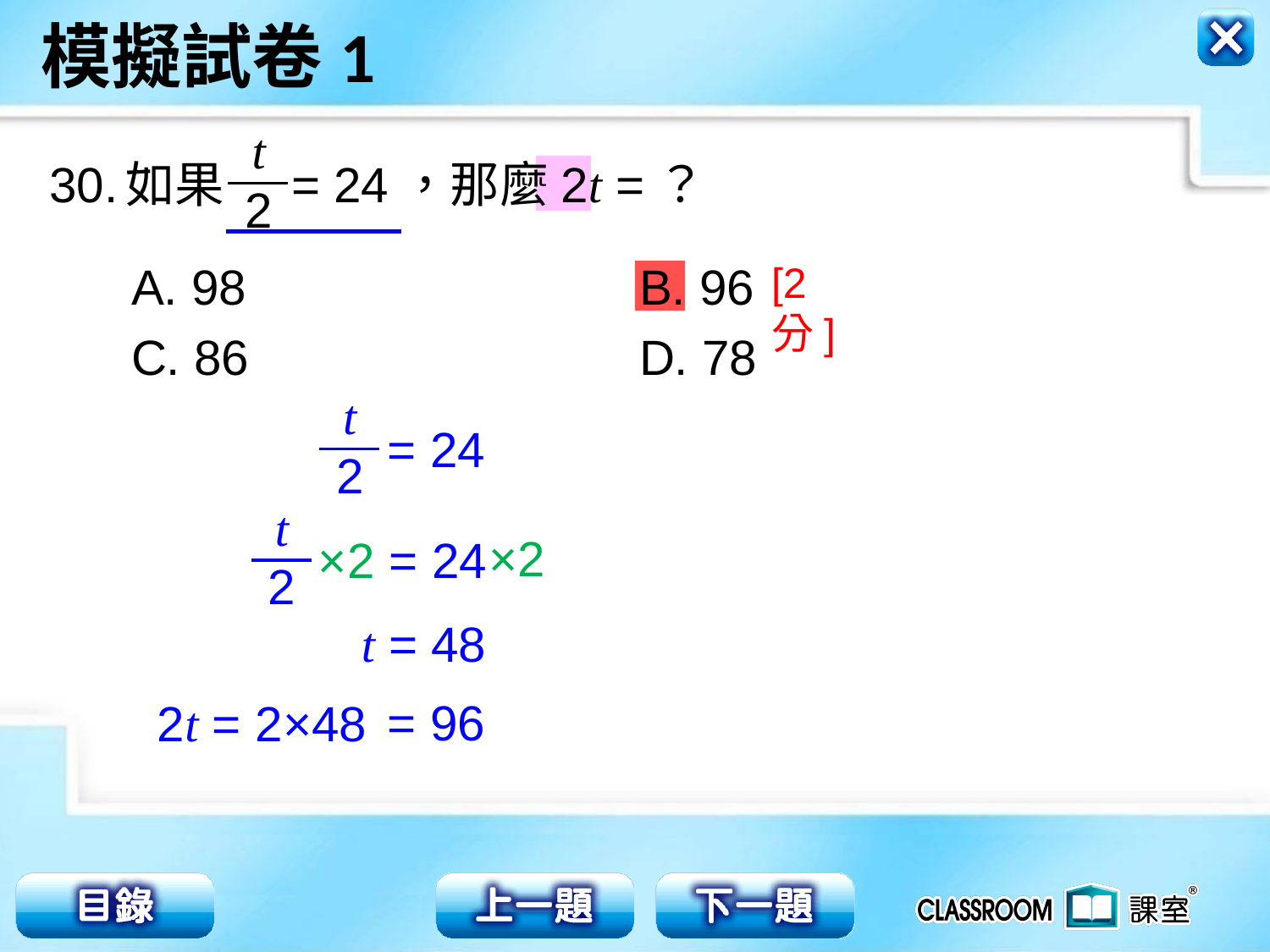

t
2
30.
如果     = 24，那麼2t =？

A. 98 			B. 96
C. 86                         	D. 78
[2分]

t
2
= 24
t
2
= 24
×2
×2
t = 48
= 96
2t =
2×48